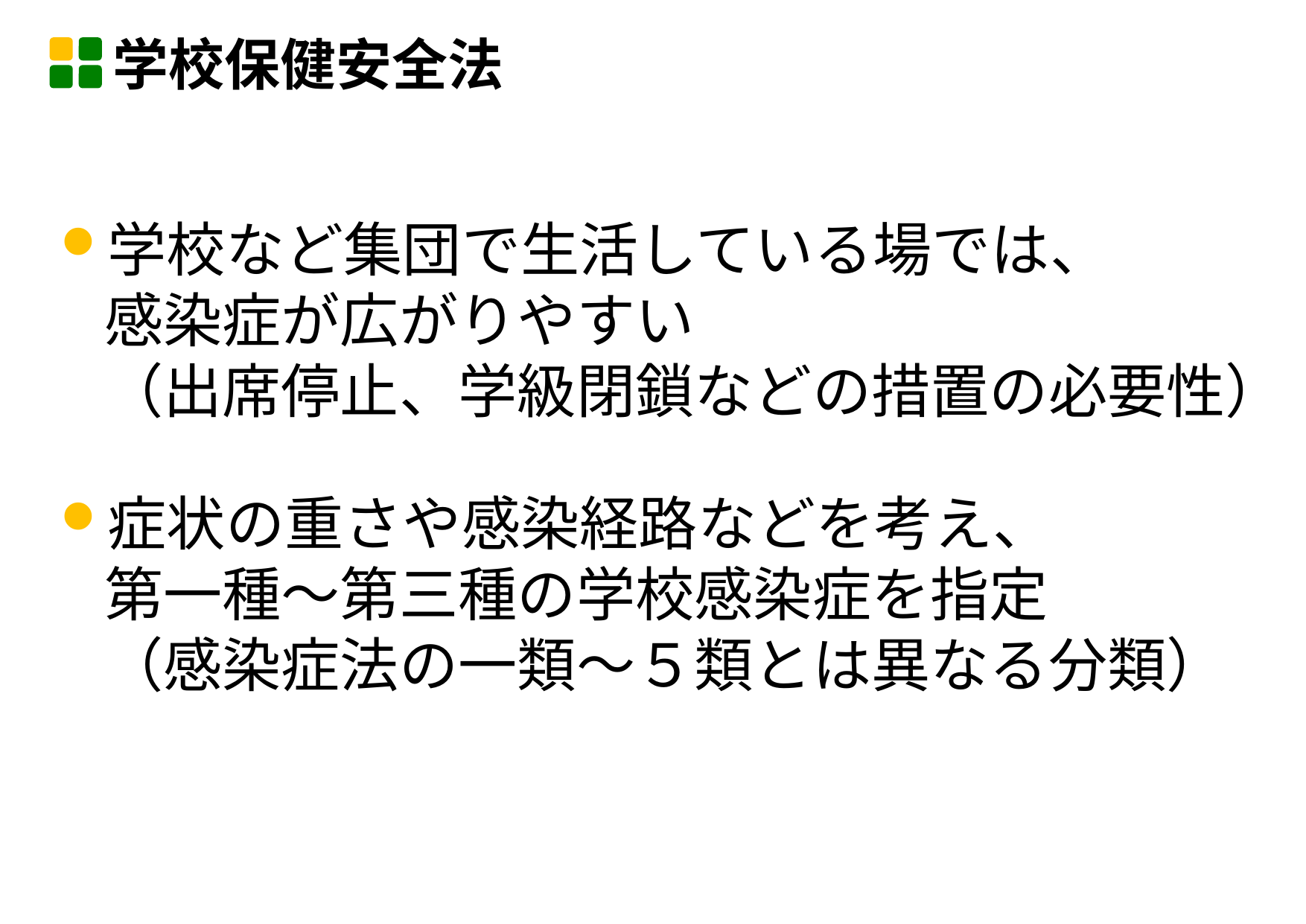

学校保健安全法

学校など集団で生活している場では、
感染症が広がりやすい　
（出席停止、学級閉鎖などの措置の必要性）
症状の重さや感染経路などを考え、
第一種～第三種の学校感染症を指定
（感染症法の一類～５類とは異なる分類）